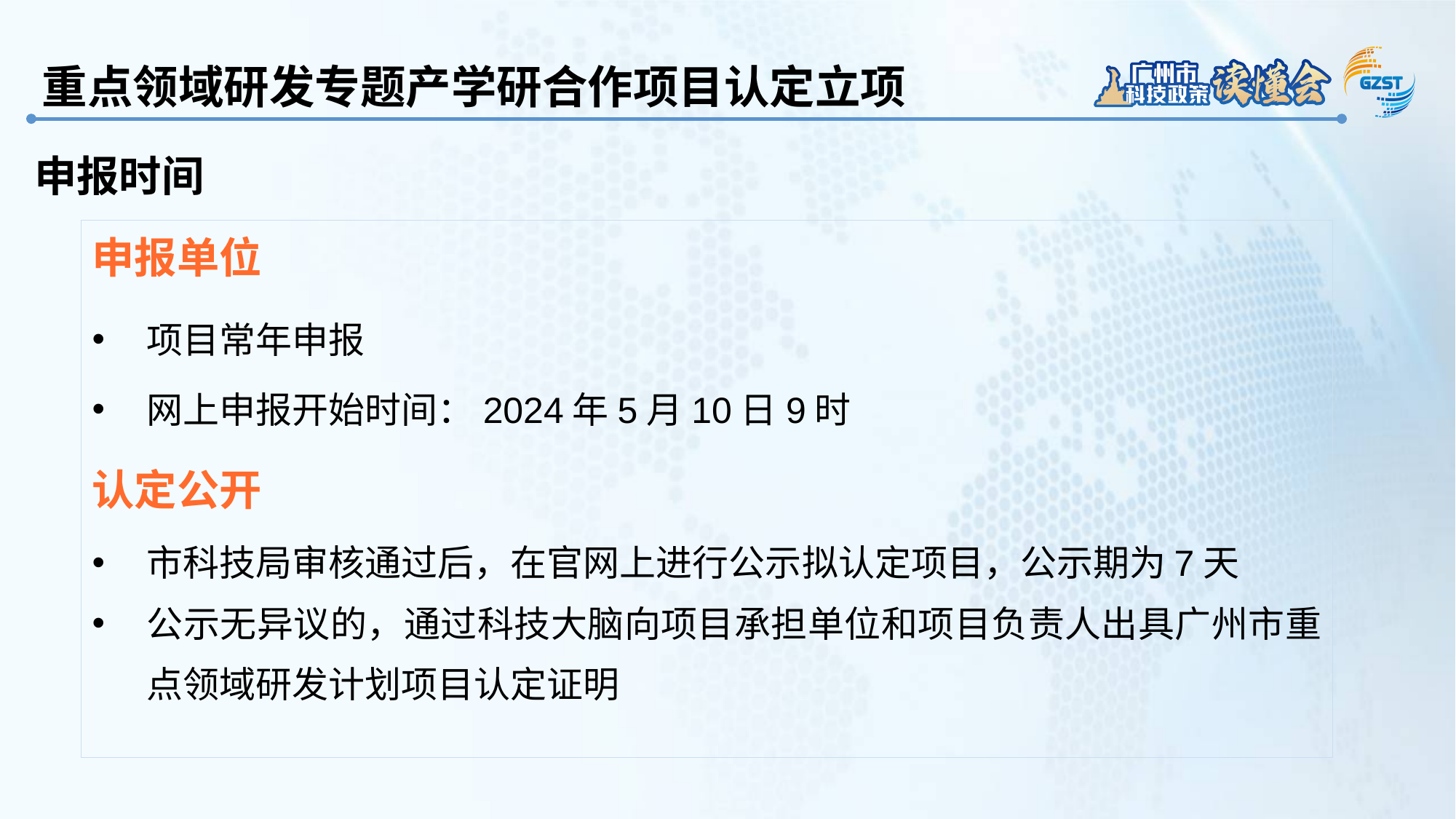

重点领域研发专题产学研合作项目认定立项
申报时间
申报单位
项目常年申报
网上申报开始时间：2024年5月10日9时
认定公开
市科技局审核通过后，在官网上进行公示拟认定项目，公示期为7天
公示无异议的，通过科技大脑向项目承担单位和项目负责人出具广州市重点领域研发计划项目认定证明